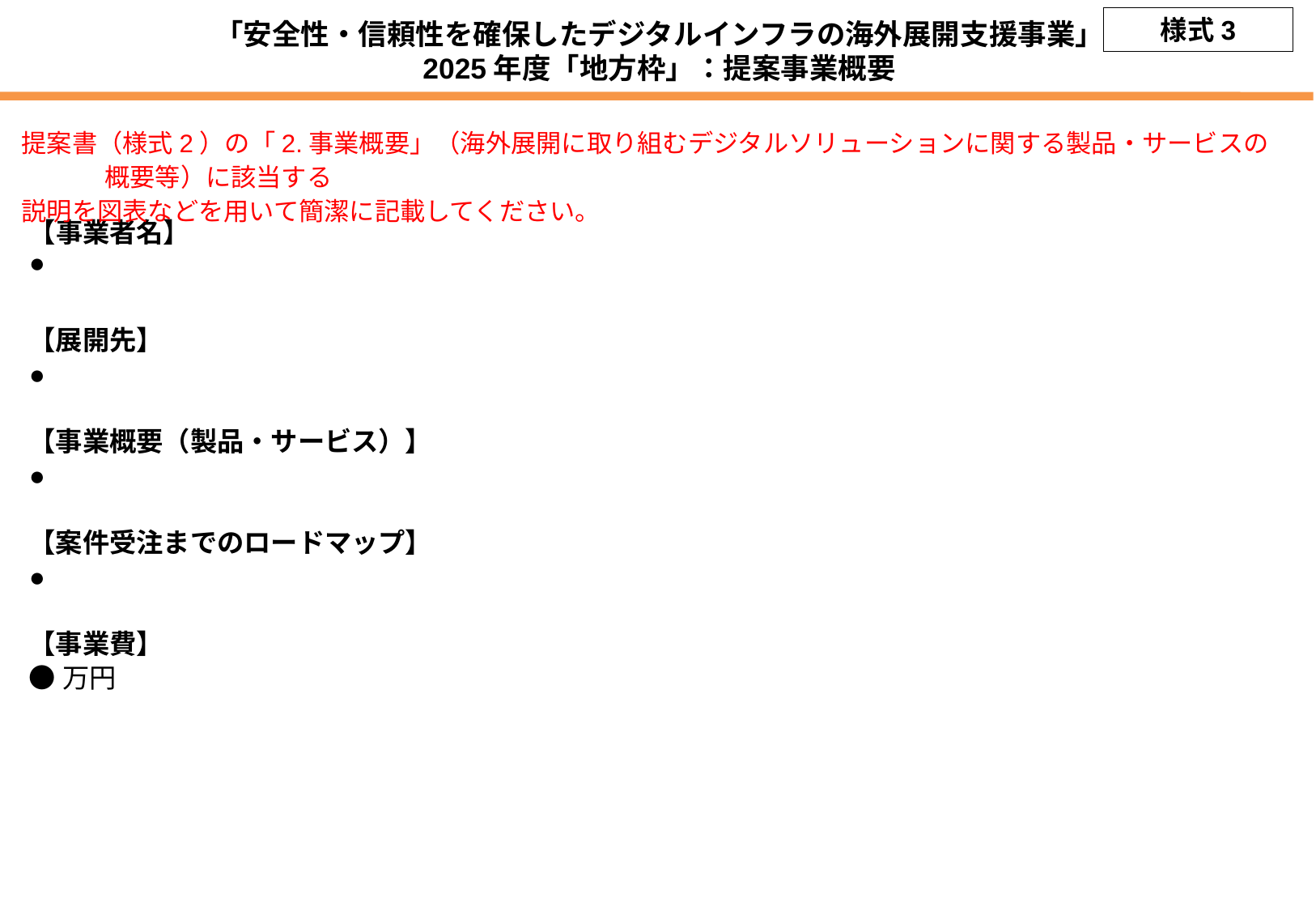

様式3
「安全性・信頼性を確保したデジタルインフラの海外展開支援事業」
2025年度「地方枠」：提案事業概要

提案書（様式2）の「2.事業概要」（海外展開に取り組むデジタルソリューションに関する製品・サービスの概要等）に該当する
説明を図表などを用いて簡潔に記載してください。
【事業者名】
●

【展開先】
●

【事業概要（製品・サービス）】
●

【案件受注までのロードマップ】
●

【事業費】
●万円